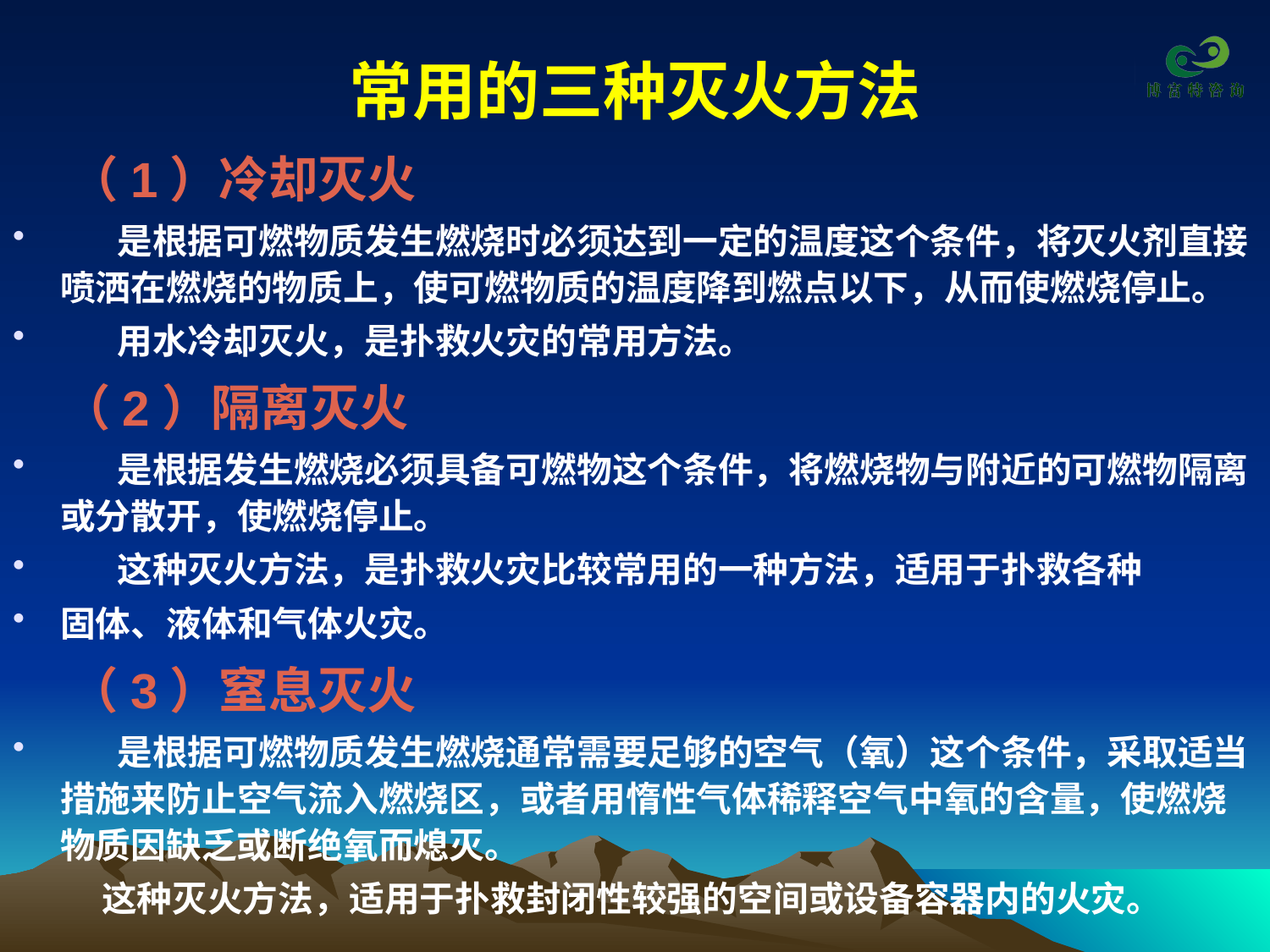

# 常用的三种灭火方法
    （1）冷却灭火
      是根据可燃物质发生燃烧时必须达到一定的温度这个条件，将灭火剂直接喷洒在燃烧的物质上，使可燃物质的温度降到燃点以下，从而使燃烧停止。
      用水冷却灭火，是扑救火灾的常用方法。
     （2）隔离灭火
      是根据发生燃烧必须具备可燃物这个条件，将燃烧物与附近的可燃物隔离或分散开，使燃烧停止。
      这种灭火方法，是扑救火灾比较常用的一种方法，适用于扑救各种
固体、液体和气体火灾。
    （3）窒息灭火
      是根据可燃物质发生燃烧通常需要足够的空气（氧）这个条件，采取适当措施来防止空气流入燃烧区，或者用惰性气体稀释空气中氧的含量，使燃烧物质因缺乏或断绝氧而熄灭。
          这种灭火方法，适用于扑救封闭性较强的空间或设备容器内的火灾。